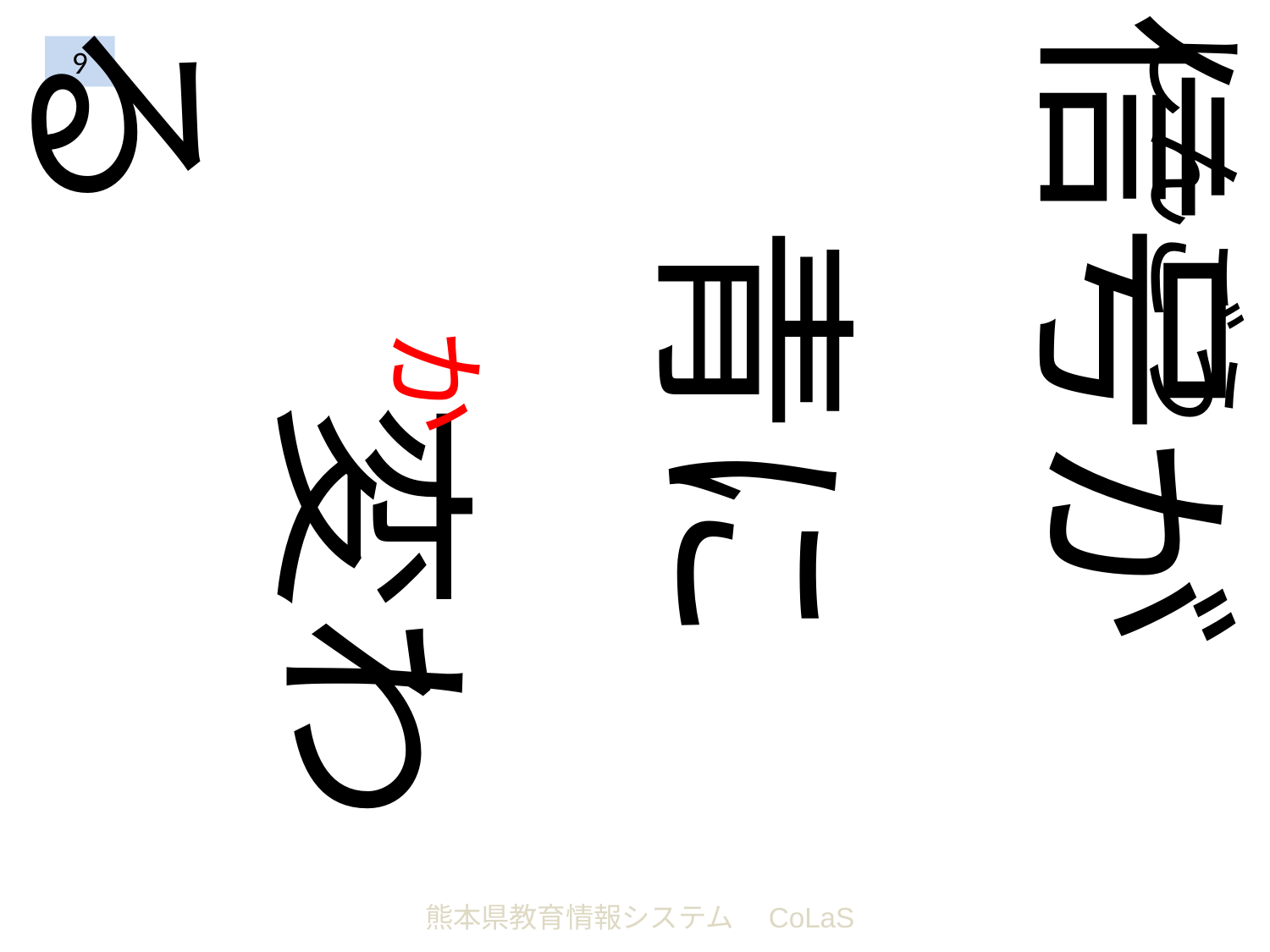

信号が

　青に

　　変わる
しん
9
ごう
か